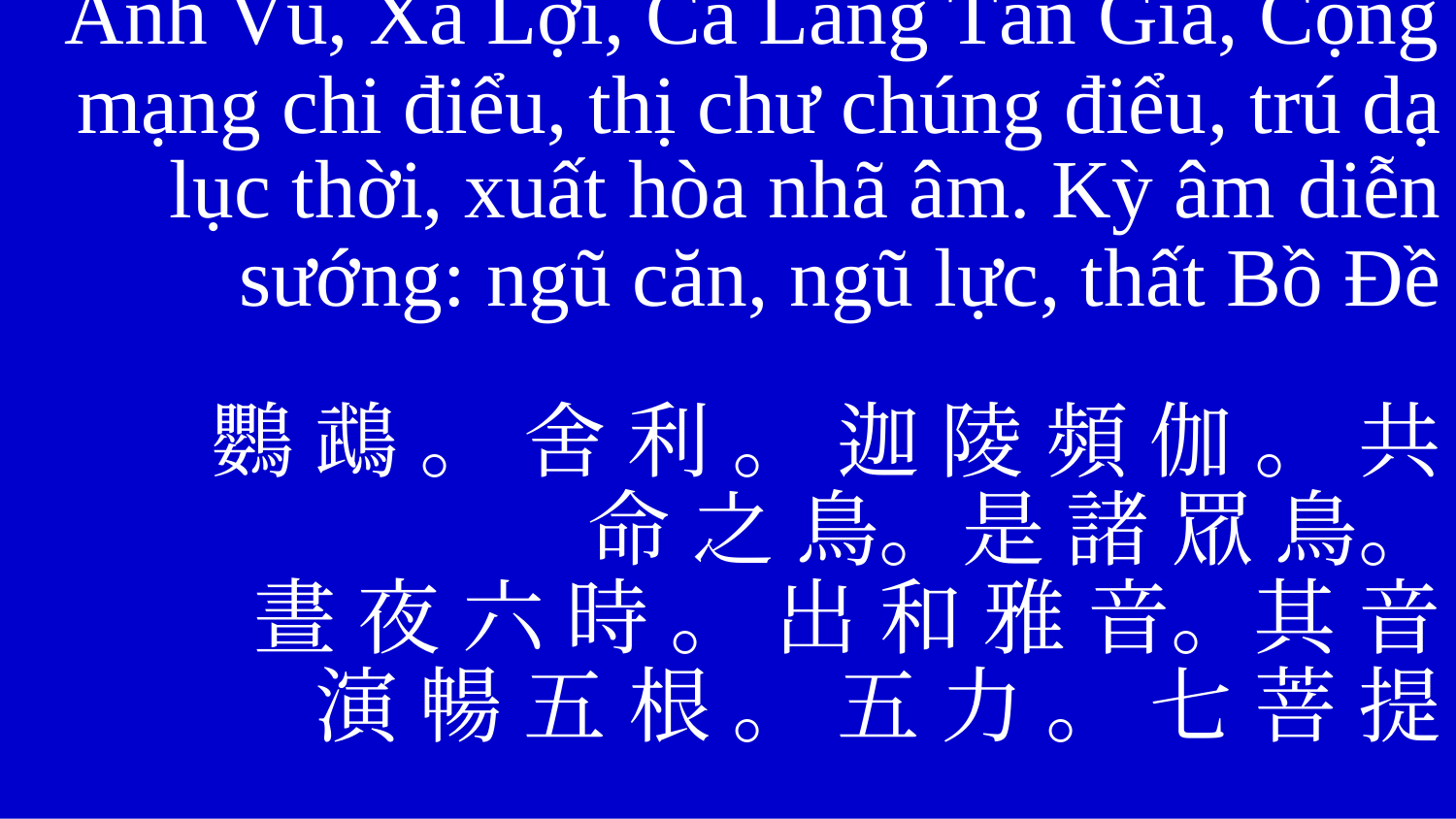

Anh Vũ, Xá Lợi, Ca Lăng Tần Già, Cộng
mạng chi điểu, thị chư chúng điểu, trú dạ lục thời, xuất hòa nhã âm. Kỳ âm diễn
sướng: ngũ căn, ngũ lực, thất Bồ Đề

鸚 鵡 。 舍 利 。 迦 陵 頻 伽 。 共
命 之 鳥。是 諸 眾 鳥。
晝 夜 六 時 。 出 和 雅 音。其 音
演 暢 五 根 。 五 力 。 七 菩 提